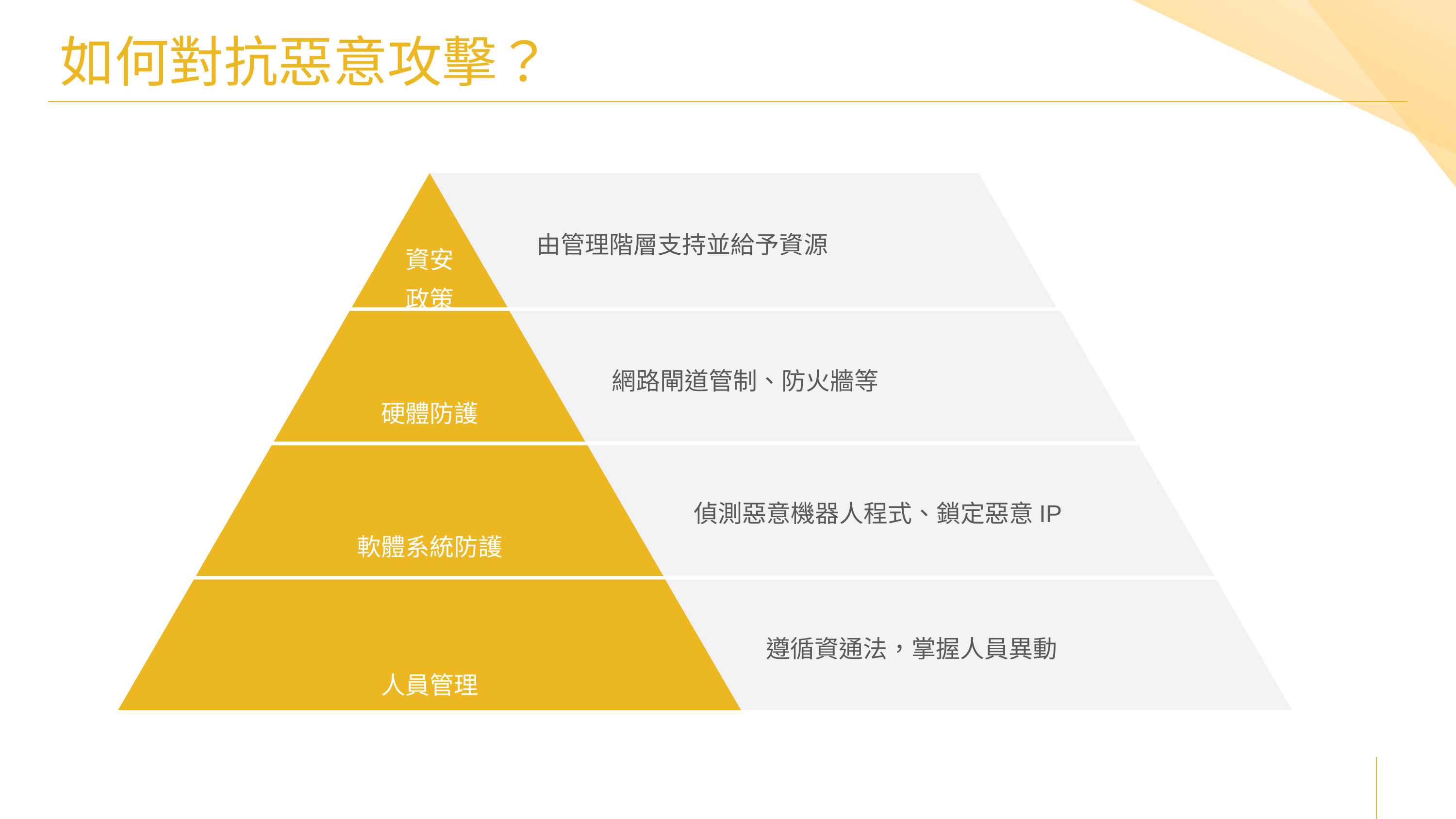

# 如何對抗惡意攻擊？
由管理階層支持並給予資源
資安
政策
網路閘道管制、防火牆等
硬體防護
偵測惡意機器人程式、鎖定惡意IP
軟體系統防護
遵循資通法，掌握人員異動
人員管理